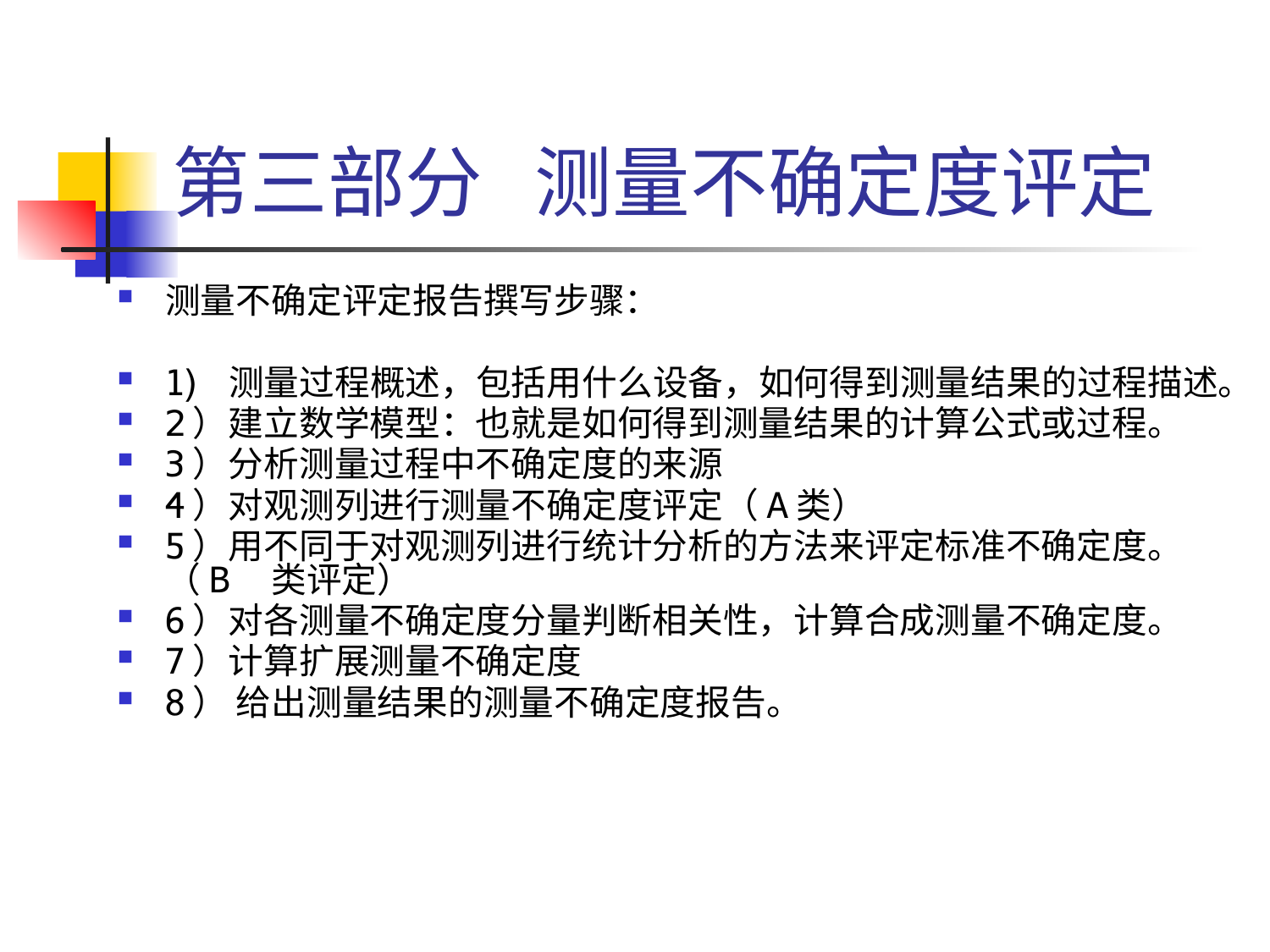

# 第三部分   测量不确定度评定
测量不确定评定报告撰写步骤：

1)  测量过程概述，包括用什么设备，如何得到测量结果的过程描述。
2）建立数学模型：也就是如何得到测量结果的计算公式或过程。
3）分析测量过程中不确定度的来源
4）对观测列进行测量不确定度评定（A类）
5）用不同于对观测列进行统计分析的方法来评定标准不确定度。（B   类评定）
6）对各测量不确定度分量判断相关性，计算合成测量不确定度。
7）计算扩展测量不确定度
8） 给出测量结果的测量不确定度报告。